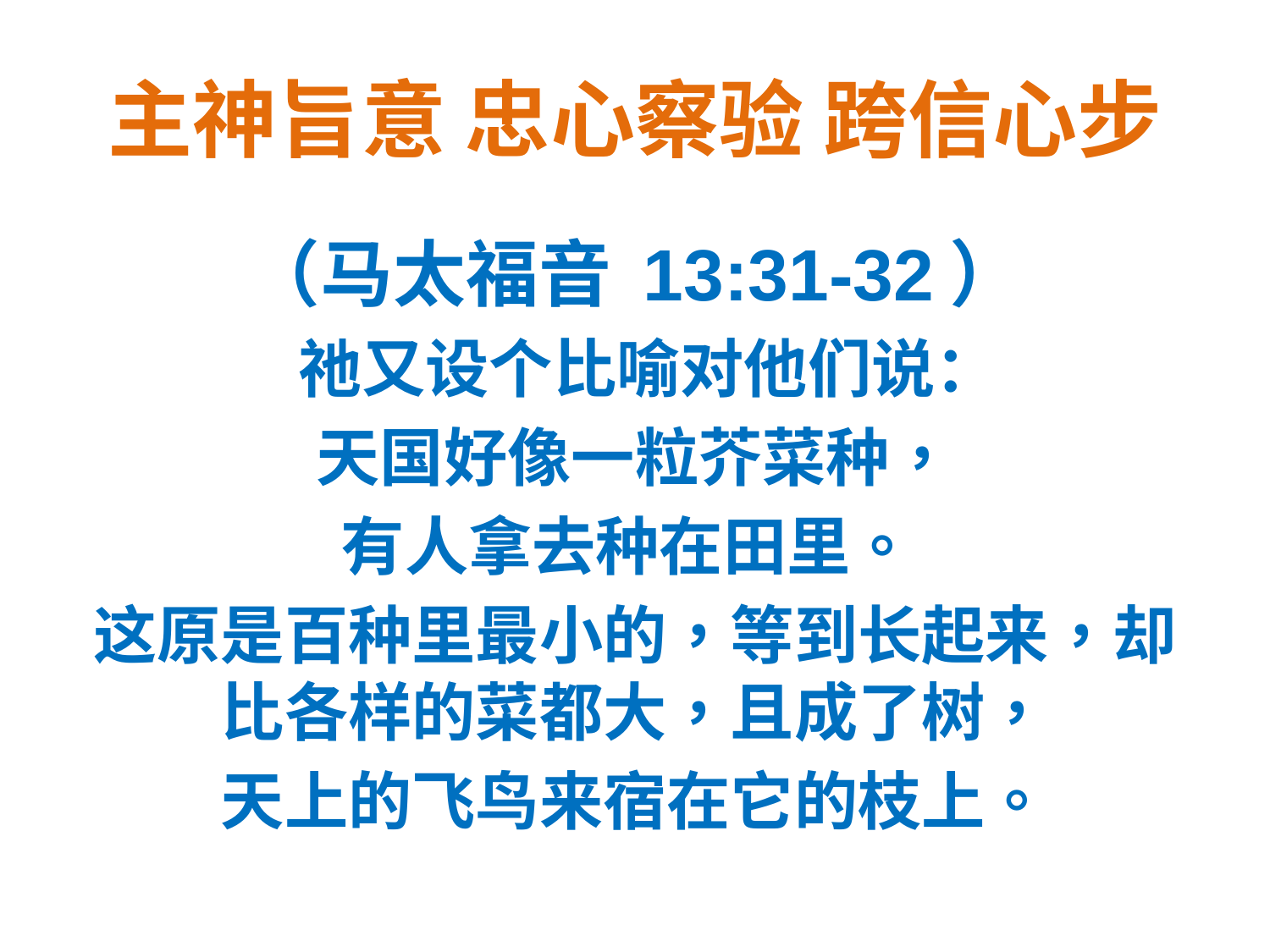

# 主神旨意 忠心察验 跨信心步
（马太福音 13:31-32）
 祂又设个比喻对他们说：
天国好像一粒芥菜种，
有人拿去种在田里。
这原是百种里最小的，等到长起来，却比各样的菜都大，且成了树，
天上的飞鸟来宿在它的枝上。